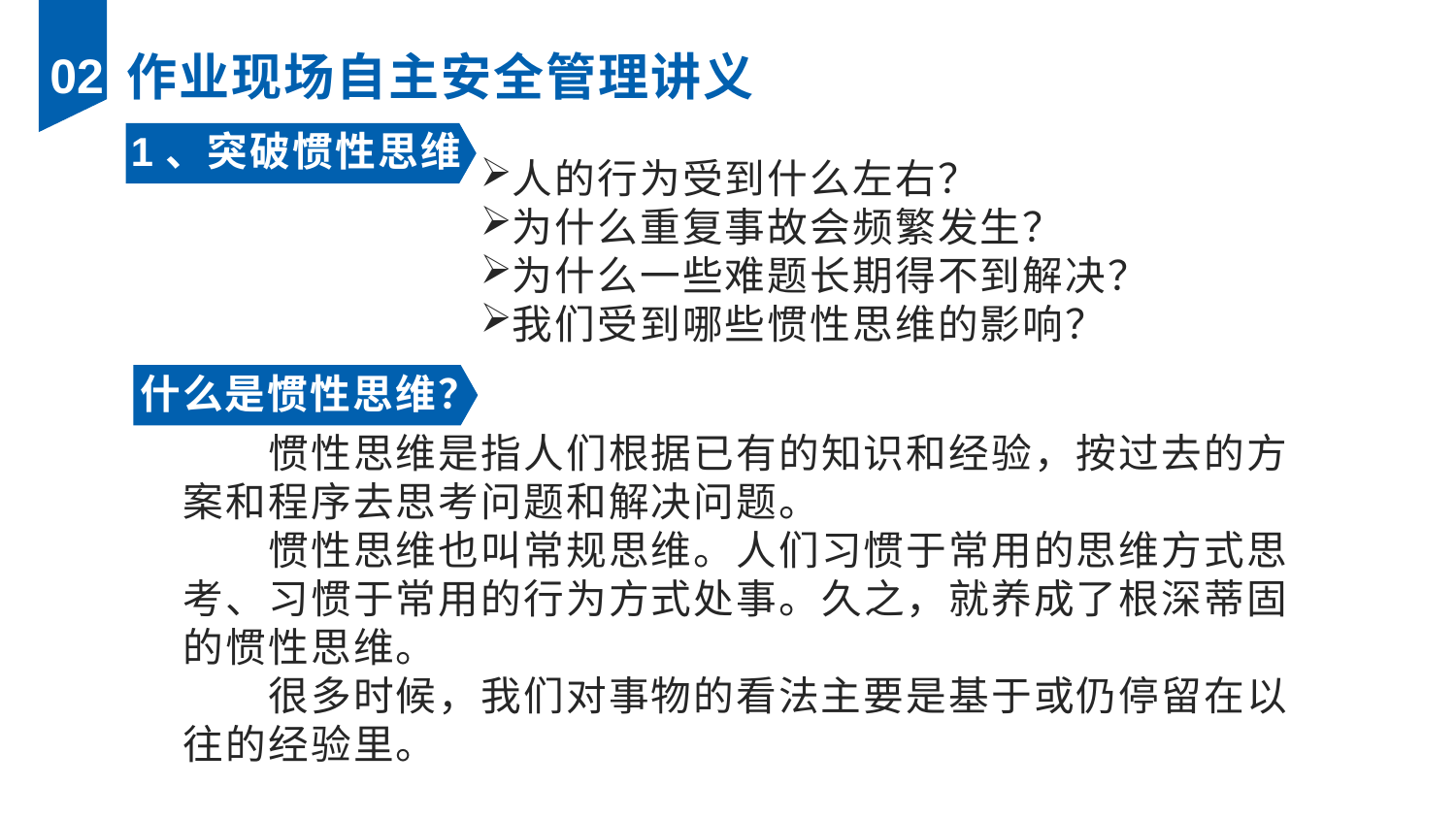

02
作业现场自主安全管理讲义
1、突破惯性思维

人的行为受到什么左右？
为什么重复事故会频繁发生？
为什么一些难题长期得不到解决？
我们受到哪些惯性思维的影响？
什么是惯性思维？

惯性思维是指人们根据已有的知识和经验，按过去的方案和程序去思考问题和解决问题。
惯性思维也叫常规思维。人们习惯于常用的思维方式思考、习惯于常用的行为方式处事。久之，就养成了根深蒂固的惯性思维。
很多时候，我们对事物的看法主要是基于或仍停留在以往的经验里。